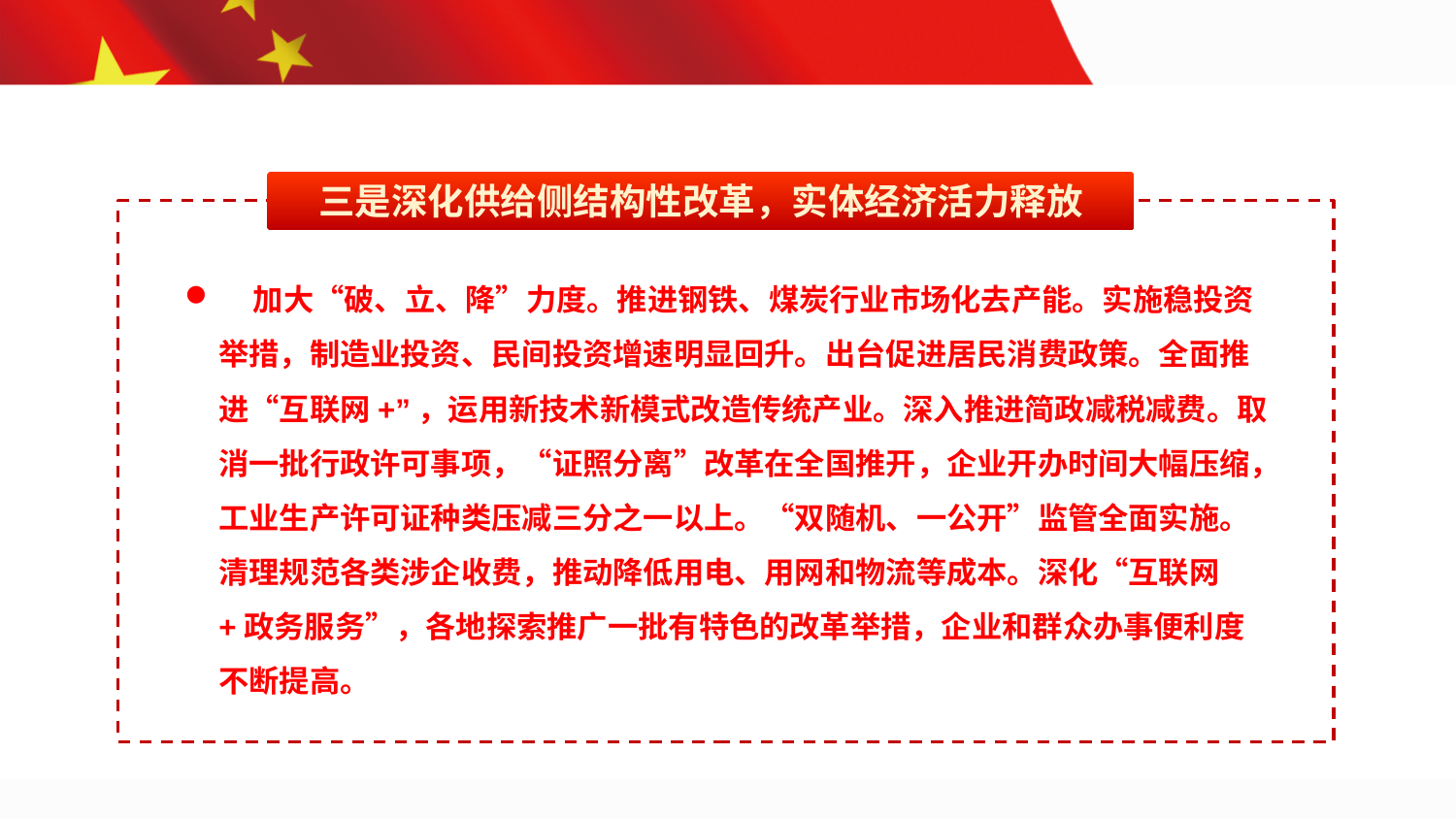

三是深化供给侧结构性改革，实体经济活力释放

    加大“破、立、降”力度。推进钢铁、煤炭行业市场化去产能。实施稳投资举措，制造业投资、民间投资增速明显回升。出台促进居民消费政策。全面推进“互联网+”，运用新技术新模式改造传统产业。深入推进简政减税减费。取消一批行政许可事项，“证照分离”改革在全国推开，企业开办时间大幅压缩，工业生产许可证种类压减三分之一以上。“双随机、一公开”监管全面实施。清理规范各类涉企收费，推动降低用电、用网和物流等成本。深化“互联网+政务服务”，各地探索推广一批有特色的改革举措，企业和群众办事便利度不断提高。